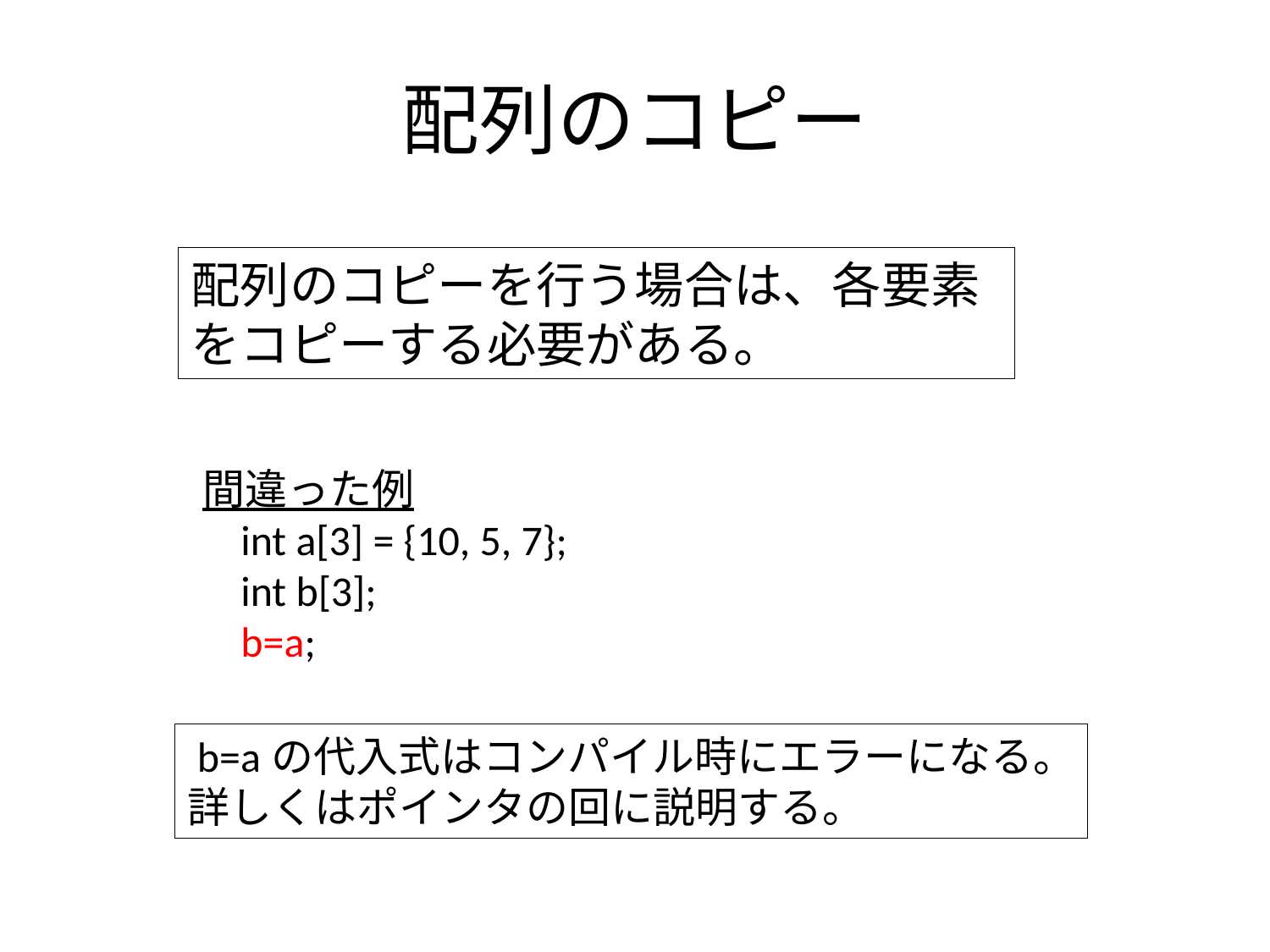

# 配列のコピー
配列のコピーを行う場合は、各要素をコピーする必要がある。
間違った例
    int a[3] = {10, 5, 7};
    int b[3];
    b=a;
 b=aの代入式はコンパイル時にエラーになる。
詳しくはポインタの回に説明する。